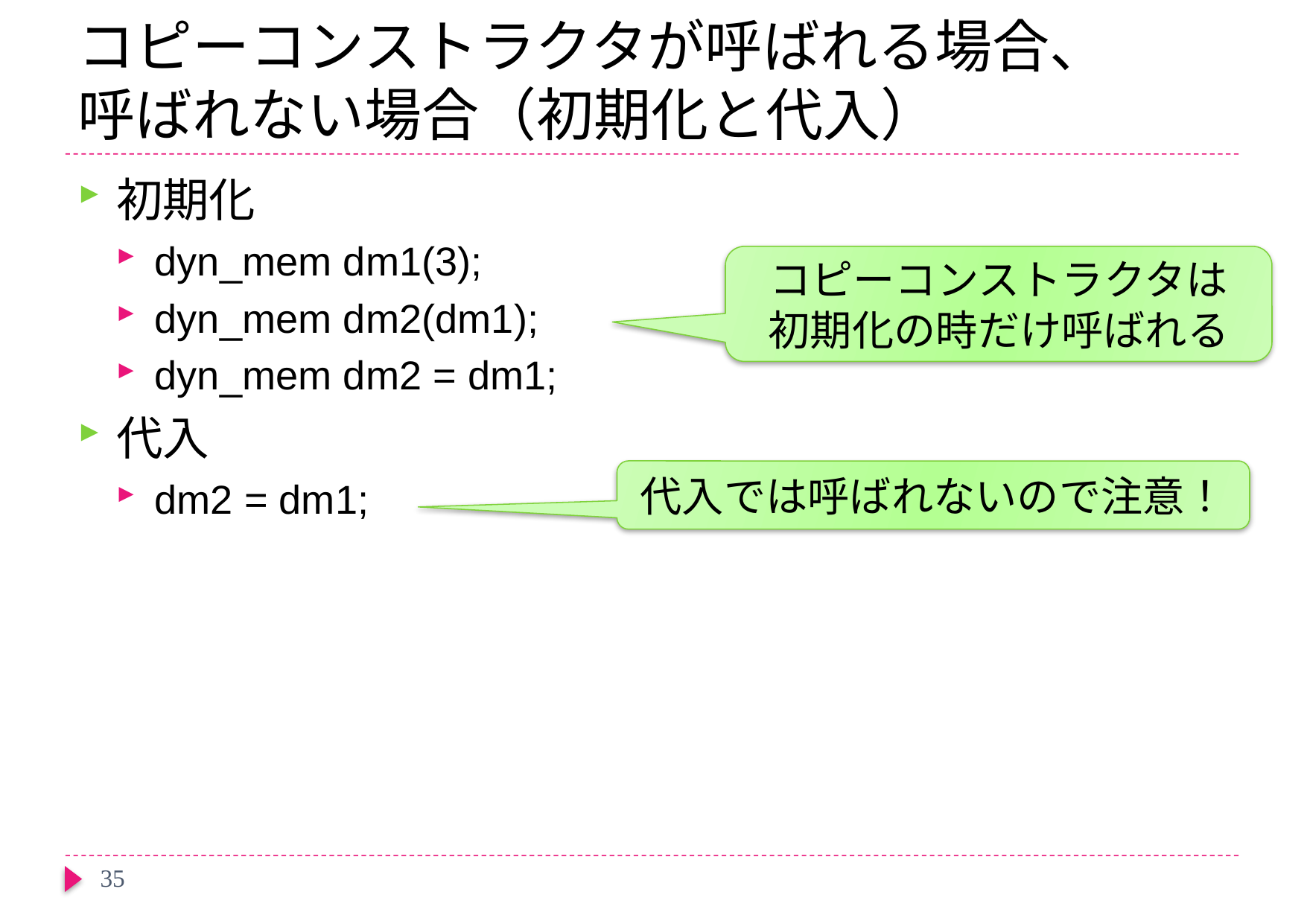

# コピーコンストラクタが呼ばれる場合、 呼ばれない場合（初期化と代入）
初期化
dyn_mem dm1(3);
dyn_mem dm2(dm1);
dyn_mem dm2 = dm1;
代入
dm2 = dm1;

コピーコンストラクタは
初期化の時だけ呼ばれる
代入では呼ばれないので注意！
35